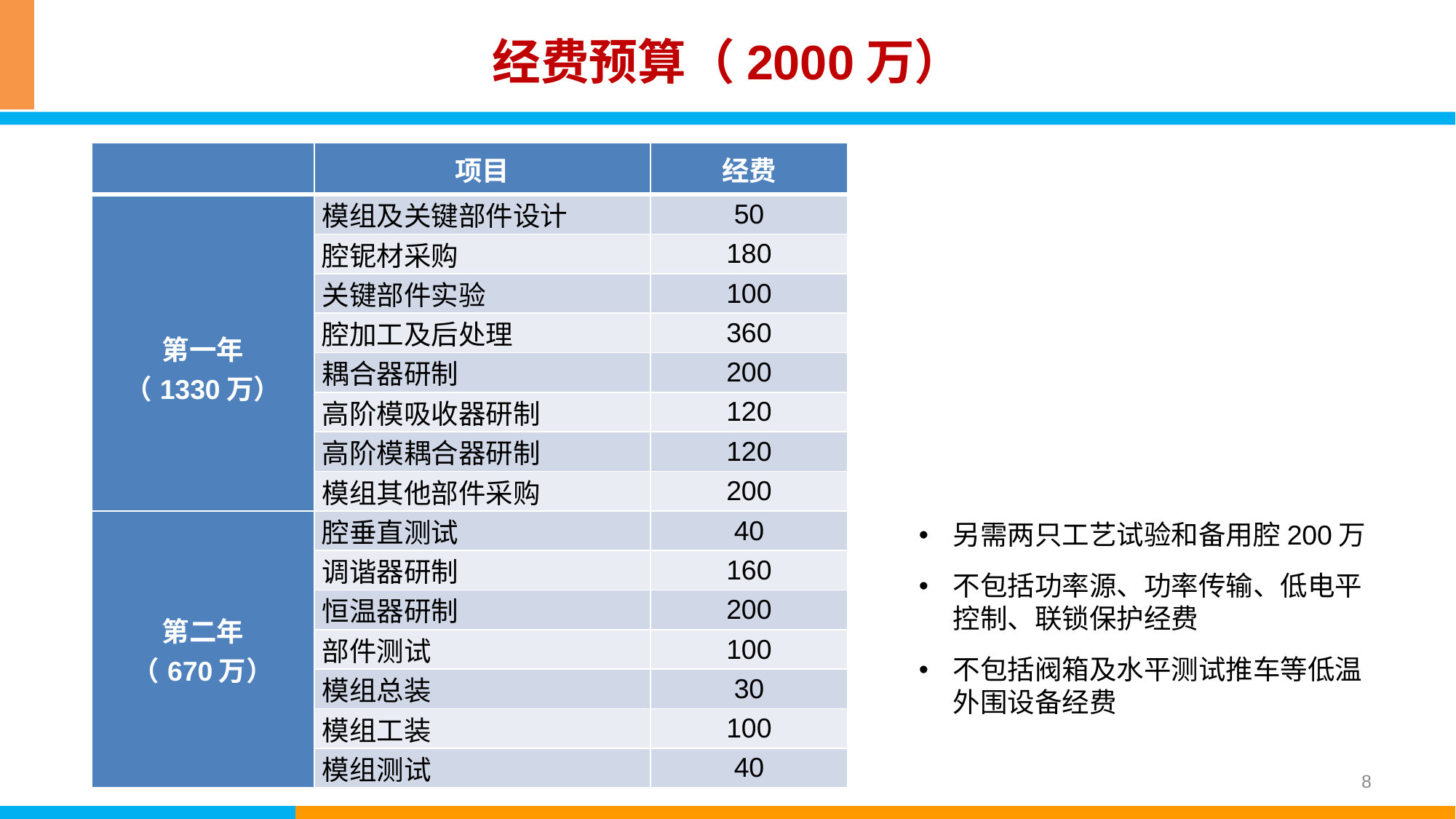

# 经费预算（2000万）
|  | 项目 | 经费 |
| --- | --- | --- |
| 第一年 （1330万） | 模组及关键部件设计 | 50 |
|  | 腔铌材采购 | 180 |
|  | 关键部件实验 | 100 |
|  | 腔加工及后处理 | 360 |
|  | 耦合器研制 | 200 |
|  | 高阶模吸收器研制 | 120 |
|  | 高阶模耦合器研制 | 120 |
|  | 模组其他部件采购 | 200 |
| 第二年 （670万） | 腔垂直测试 | 40 |
|  | 调谐器研制 | 160 |
|  | 恒温器研制 | 200 |
|  | 部件测试 | 100 |
|  | 模组总装 | 30 |
|  | 模组工装 | 100 |
|  | 模组测试 | 40 |
另需两只工艺试验和备用腔200万
不包括功率源、功率传输、低电平控制、联锁保护经费
不包括阀箱及水平测试推车等低温外围设备经费
8